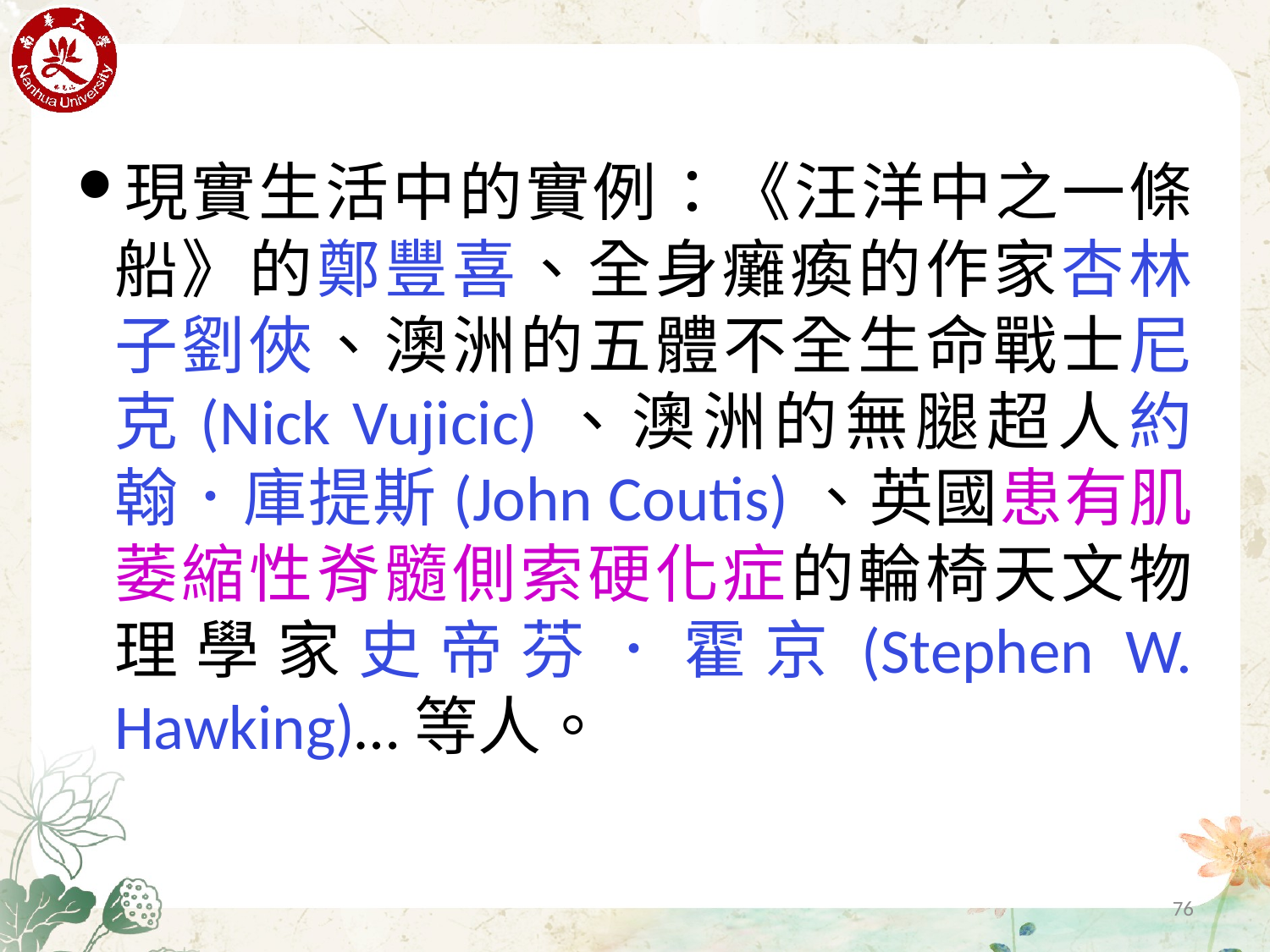

現實生活中的實例：《汪洋中之一條船》的鄭豐喜、全身癱瘓的作家杏林子劉俠、澳洲的五體不全生命戰士尼克(Nick Vujicic)、澳洲的無腿超人約翰．庫提斯(John Coutis)、英國患有肌萎縮性脊髓側索硬化症的輪椅天文物理學家史帝芬．霍京(Stephen W. Hawking)…等人。
76